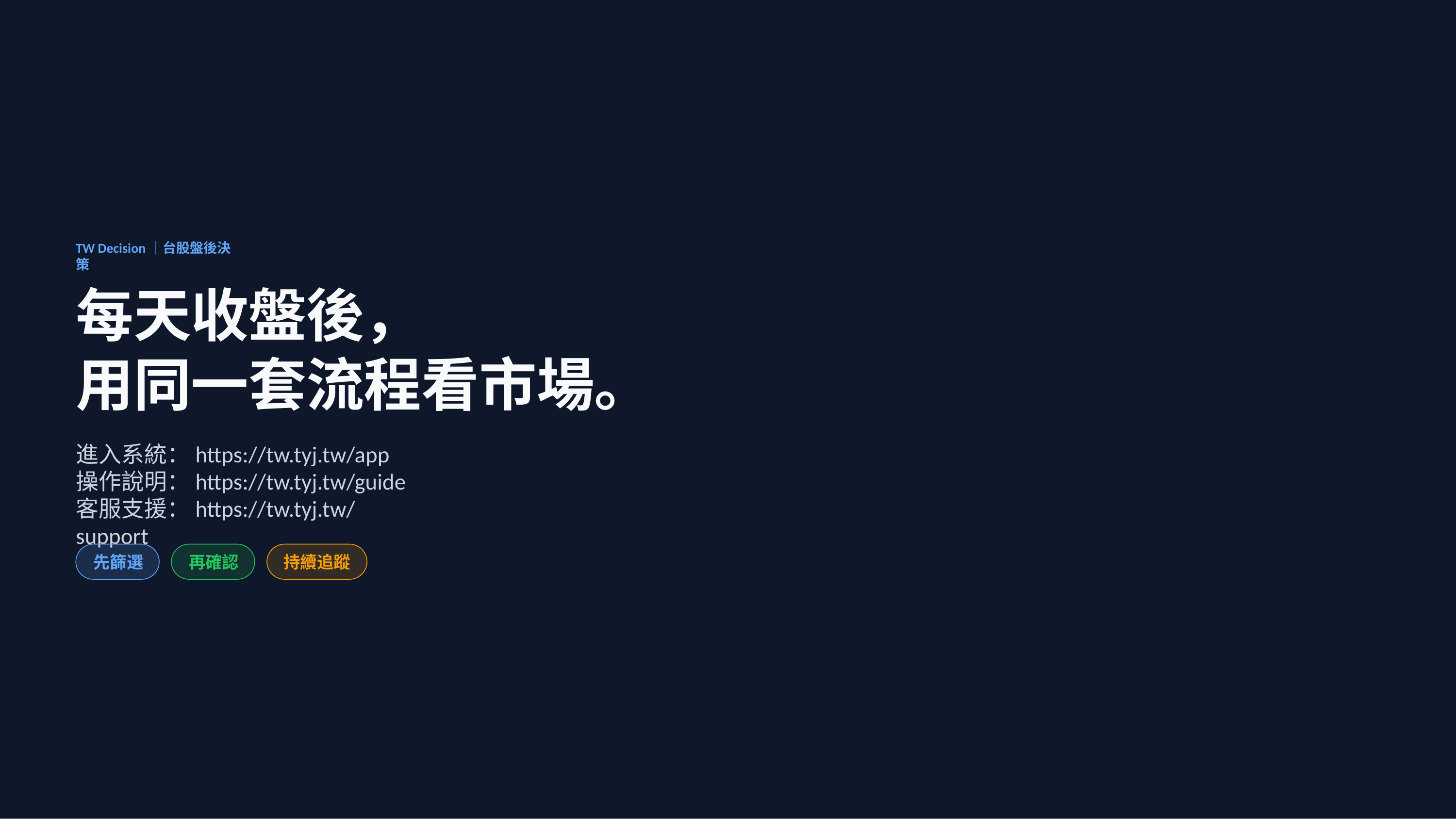

TW Decision｜台股盤後決策
每天收盤後，
用同一套流程看市場。
進入系統：https://tw.tyj.tw/app
操作說明：https://tw.tyj.tw/guide
客服支援：https://tw.tyj.tw/support

先篩選
再確認
持續追蹤